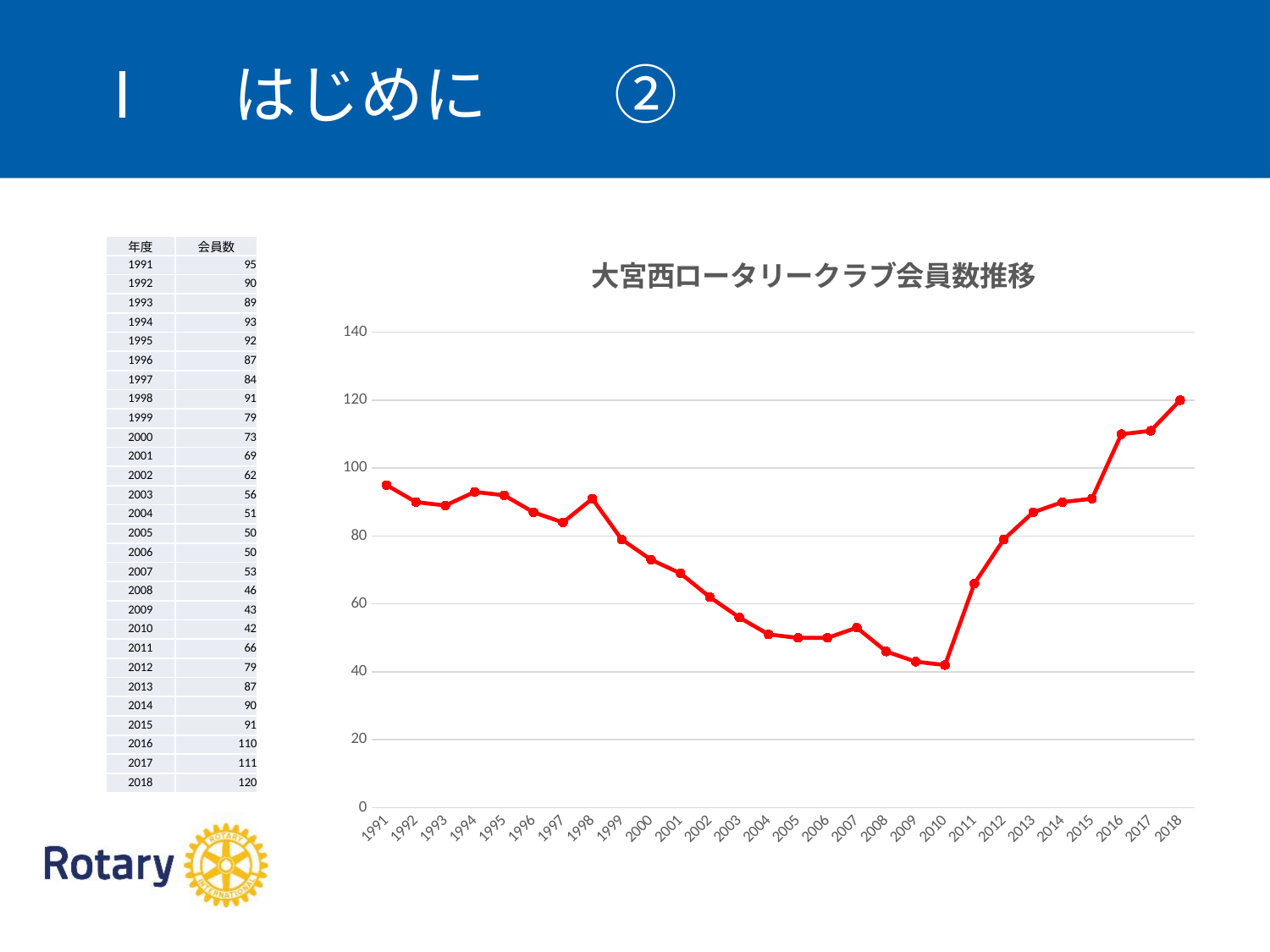

Ⅰ　はじめに　　②
| 年度 | 会員数 |
| --- | --- |
| 1991 | 95 |
| 1992 | 90 |
| 1993 | 89 |
| 1994 | 93 |
| 1995 | 92 |
| 1996 | 87 |
| 1997 | 84 |
| 1998 | 91 |
| 1999 | 79 |
| 2000 | 73 |
| 2001 | 69 |
| 2002 | 62 |
| 2003 | 56 |
| 2004 | 51 |
| 2005 | 50 |
| 2006 | 50 |
| 2007 | 53 |
| 2008 | 46 |
| 2009 | 43 |
| 2010 | 42 |
| 2011 | 66 |
| 2012 | 79 |
| 2013 | 87 |
| 2014 | 90 |
| 2015 | 91 |
| 2016 | 110 |
| 2017 | 111 |
| 2018 | 120 |

### Chart: 大宮西ロータリークラブ会員数推移

| Category |  |
|---|---|
| 1991 | 95.0 |
| 1992 | 90.0 |
| 1993 | 89.0 |
| 1994 | 93.0 |
| 1995 | 92.0 |
| 1996 | 87.0 |
| 1997 | 84.0 |
| 1998 | 91.0 |
| 1999 | 79.0 |
| 2000 | 73.0 |
| 2001 | 69.0 |
| 2002 | 62.0 |
| 2003 | 56.0 |
| 2004 | 51.0 |
| 2005 | 50.0 |
| 2006 | 50.0 |
| 2007 | 53.0 |
| 2008 | 46.0 |
| 2009 | 43.0 |
| 2010 | 42.0 |
| 2011 | 66.0 |
| 2012 | 79.0 |
| 2013 | 87.0 |
| 2014 | 90.0 |
| 2015 | 91.0 |
| 2016 | 110.0 |
| 2017 | 111.0 |
| 2018 | 120.0 |